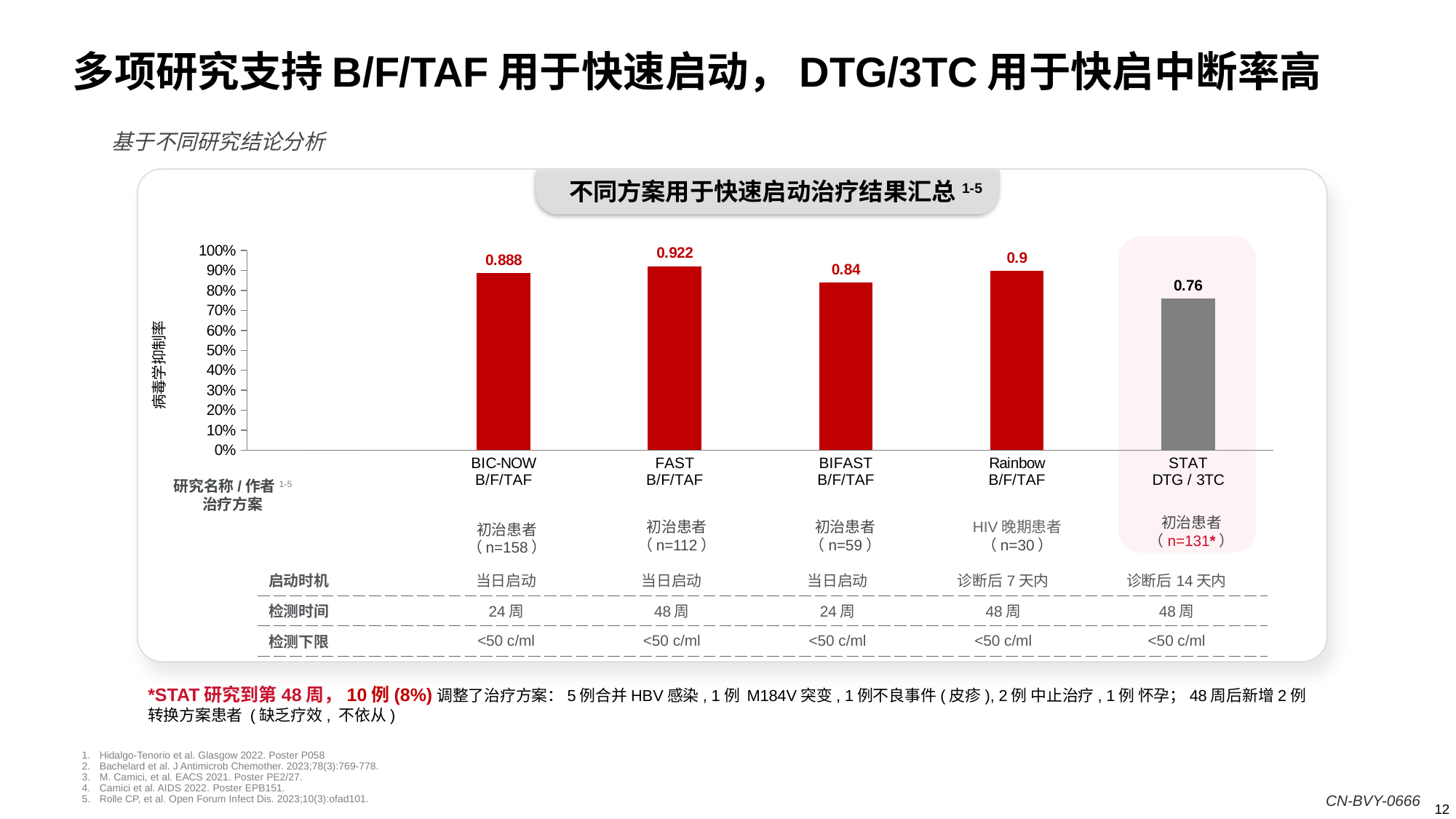

多项研究支持B/F/TAF用于快速启动，DTG/3TC用于快启中断率高
基于不同研究结论分析

不同方案用于快速启动治疗结果汇总1-5

### Chart

| Category | 系列 1 |
|---|---|
|   | 0.0 |
| BIC-NOW
B/F/TAF | 0.888 |
| FAST
B/F/TAF | 0.922 |
| BIFAST
B/F/TAF | 0.84 |
| Rainbow
B/F/TAF | 0.9 |
| STAT
DTG / 3TC | 0.76 |
研究名称/作者1-5
治疗方案
初治患者
（n=131*）
初治患者
（n=59）
HIV晚期患者
（n=30）
初治患者
（n=112）
初治患者
（n=158）
| 启动时机 | 当日启动 | 当日启动 | 当日启动 | 诊断后7天内 | 诊断后14天内 |
| --- | --- | --- | --- | --- | --- |
| 检测时间 | 24周 | 48周 | 24周 | 48周 | 48周 |
| 检测下限 | <50 c/ml | <50 c/ml | <50 c/ml | <50 c/ml | <50 c/ml |
*STAT研究到第48周，10例(8%)调整了治疗方案：5例合并HBV感染, 1例 M184V突变, 1例不良事件(皮疹), 2例 中止治疗, 1例 怀孕；48周后新增2例转换方案患者 (缺乏疗效, 不依从)
Hidalgo‑Tenorio et al. Glasgow 2022. Poster P058
Bachelard et al. J Antimicrob Chemother. 2023;78(3):769-778.
M. Camici, et al. EACS 2021. Poster PE2/27.
Camici et al. AIDS 2022. Poster EPB151.
Rolle CP, et al. Open Forum Infect Dis. 2023;10(3):ofad101.